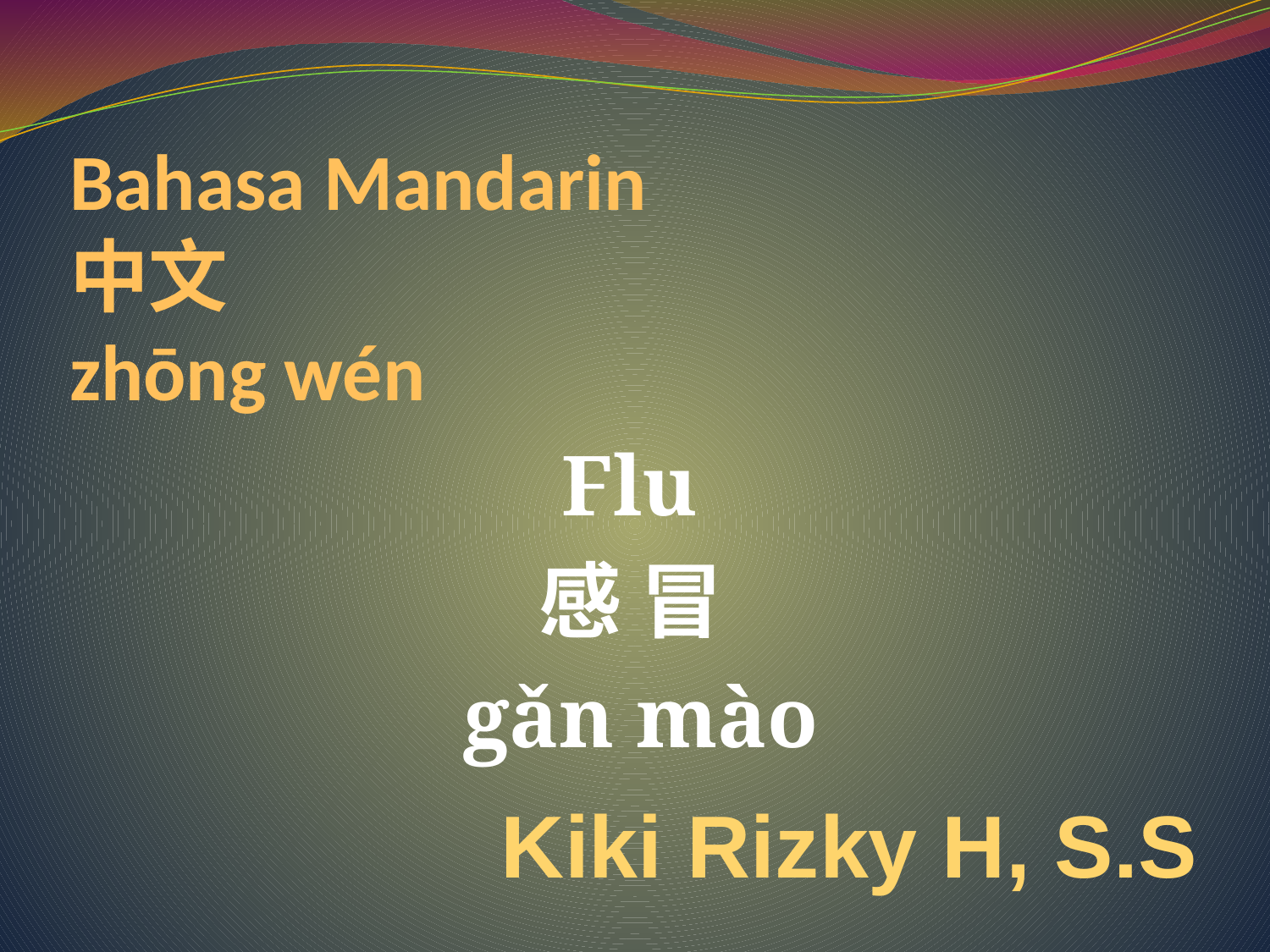

# Bahasa Mandarin 中文 zhōng wén
Flu
感 冒
gǎn mào
Kiki Rizky H, S.S